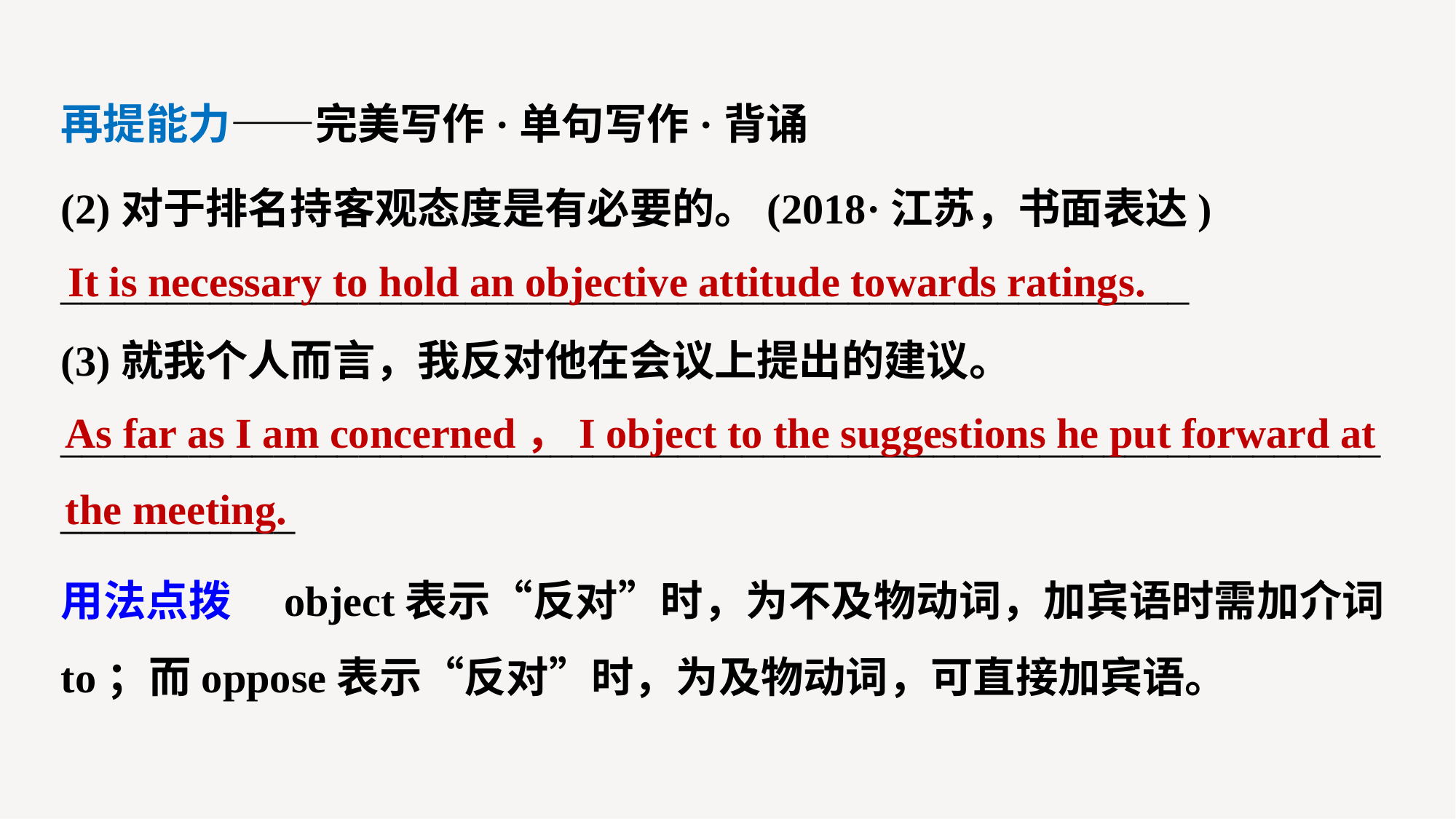

再提能力——完美写作·单句写作·背诵
(2)对于排名持客观态度是有必要的。(2018·江苏，书面表达)
_____________________________________________________
(3)就我个人而言，我反对他在会议上提出的建议。
_________________________________________________________________________
It is necessary to hold an objective attitude towards ratings.
As far as I am concerned，I object to the suggestions he put forward at the meeting.
用法点拨　object表示“反对”时，为不及物动词，加宾语时需加介词to；而oppose表示“反对”时，为及物动词，可直接加宾语。